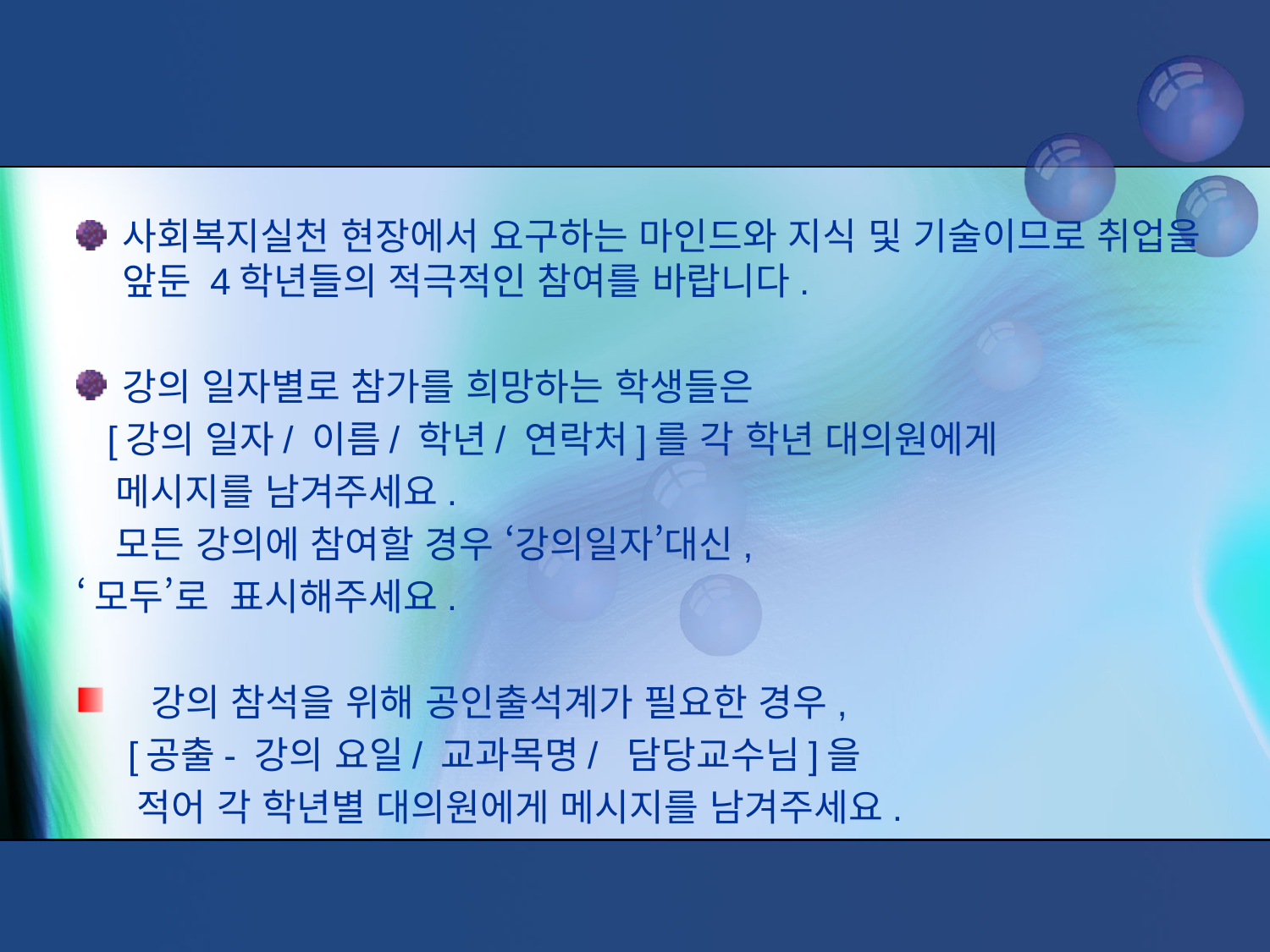

사회복지실천 현장에서 요구하는 마인드와 지식 및 기술이므로 취업을 앞둔 4학년들의 적극적인 참여를 바랍니다.

강의 일자별로 참가를 희망하는 학생들은
   [강의 일자/ 이름/ 학년/ 연락처]를 각 학년 대의원에게
   메시지를 남겨주세요.
   모든 강의에 참여할 경우 ‘강의일자’대신,
‘모두’로  표시해주세요.

  강의 참석을 위해 공인출석계가 필요한 경우,
     [공출- 강의 요일/ 교과목명/  담당교수님]을
     적어 각 학년별 대의원에게 메시지를 남겨주세요.